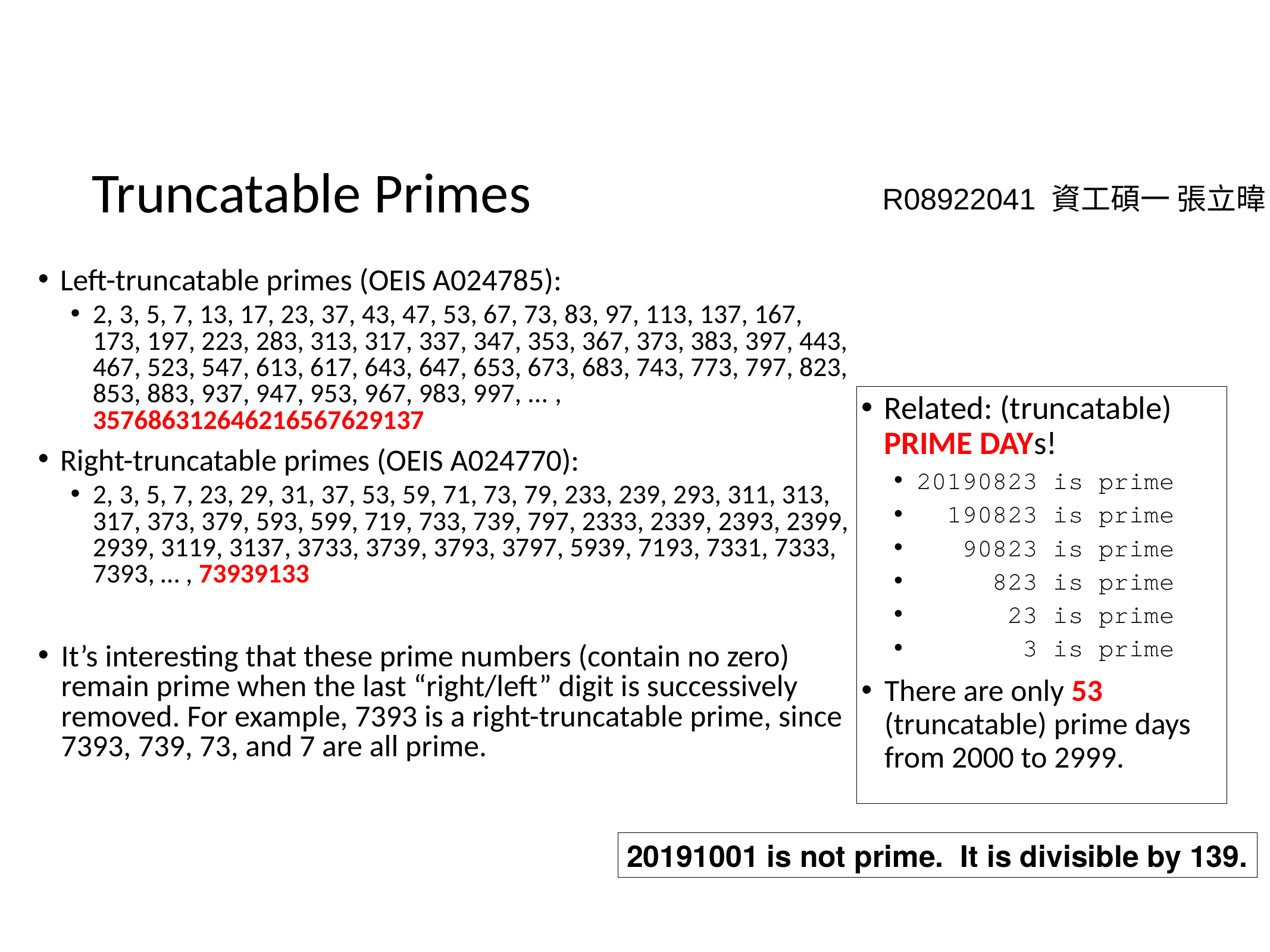

# Truncatable Primes
R08922041 資工碩一 張立暐
Left-truncatable primes (OEIS A024785):
2, 3, 5, 7, 13, 17, 23, 37, 43, 47, 53, 67, 73, 83, 97, 113, 137, 167, 173, 197, 223, 283, 313, 317, 337, 347, 353, 367, 373, 383, 397, 443, 467, 523, 547, 613, 617, 643, 647, 653, 673, 683, 743, 773, 797, 823, 853, 883, 937, 947, 953, 967, 983, 997, ... , 357686312646216567629137
Right-truncatable primes (OEIS A024770):
2, 3, 5, 7, 23, 29, 31, 37, 53, 59, 71, 73, 79, 233, 239, 293, 311, 313, 317, 373, 379, 593, 599, 719, 733, 739, 797, 2333, 2339, 2393, 2399, 2939, 3119, 3137, 3733, 3739, 3793, 3797, 5939, 7193, 7331, 7333, 7393, … , 73939133

It’s interesting that these prime numbers (contain no zero) remain prime when the last “right/left” digit is successively removed. For example, 7393 is a right-truncatable prime, since 7393, 739, 73, and 7 are all prime.
Related: (truncatable) PRIME DAYs!
20190823 is prime
  190823 is prime
   90823 is prime
     823 is prime
      23 is prime
       3 is prime
There are only 53 (truncatable) prime days from 2000 to 2999.
20191001 is not prime.  It is divisible by 139.